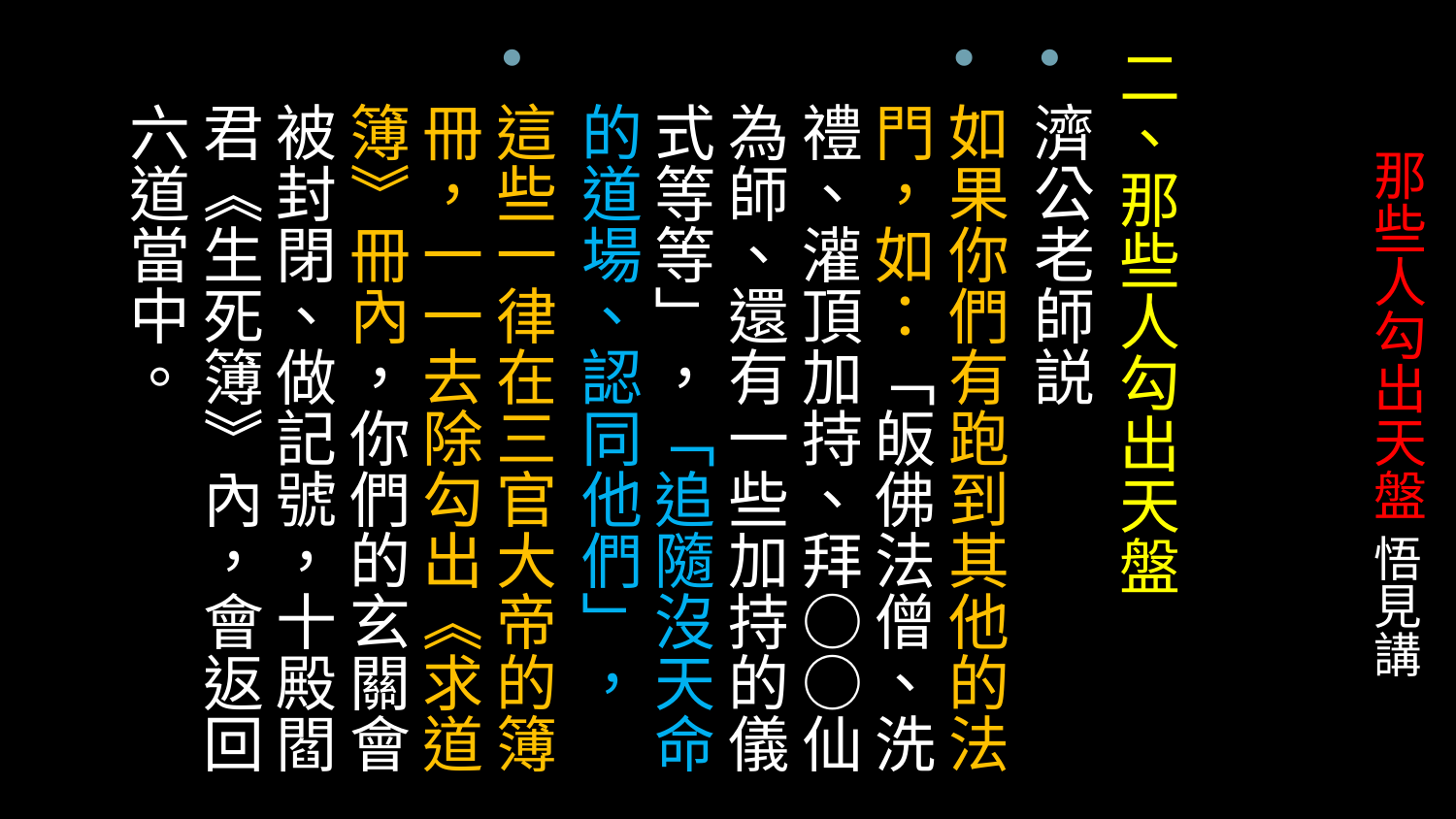

二、那些人勾出天盤
濟公老師説
如果你們有跑到其他的法門，如：「皈佛法僧、洗禮、灌頂加持、拜○○仙為師、還有一些加持的儀式等等」，「追隨沒天命的道場、認同他們」，
這些一律在三官大帝的簿冊，一一去除勾出《求道簿》冊內，你們的玄關會被封閉、做記號，十殿閻君《生死簿》內，會返回六道當中。

# 那些人勾出天盤 悟見講